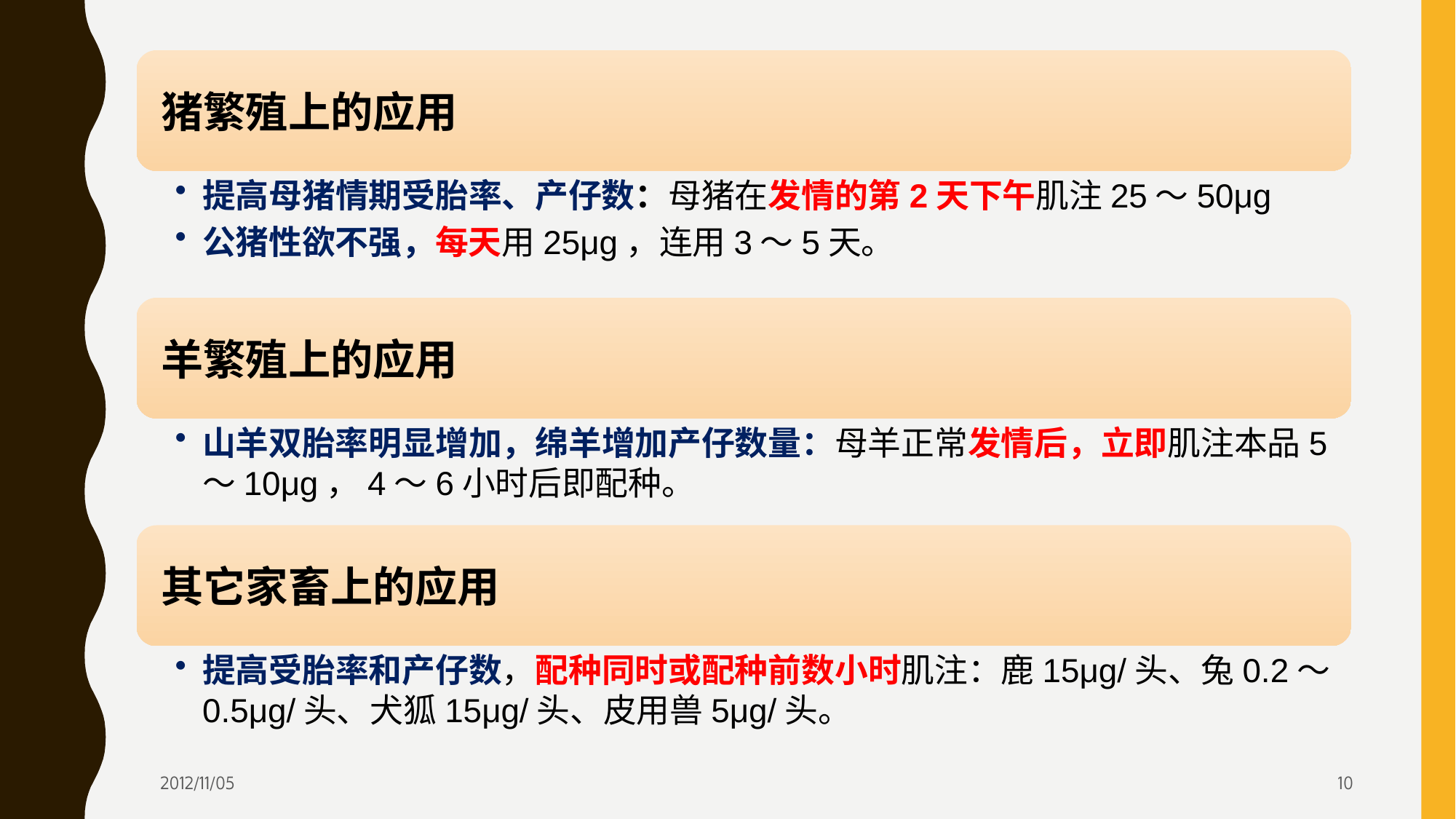

猪繁殖上的应用
提高母猪情期受胎率、产仔数：母猪在发情的第2天下午肌注25～50μg
公猪性欲不强，每天用25μg，连用3～5天。
羊繁殖上的应用
山羊双胎率明显增加，绵羊增加产仔数量：母羊正常发情后，立即肌注本品5～10μg，4～6小时后即配种。
其它家畜上的应用
提高受胎率和产仔数，配种同时或配种前数小时肌注：鹿15μg/头、兔0.2～0.5μg/头、犬狐15μg/头、皮用兽5μg/头。
2012/11/05
10